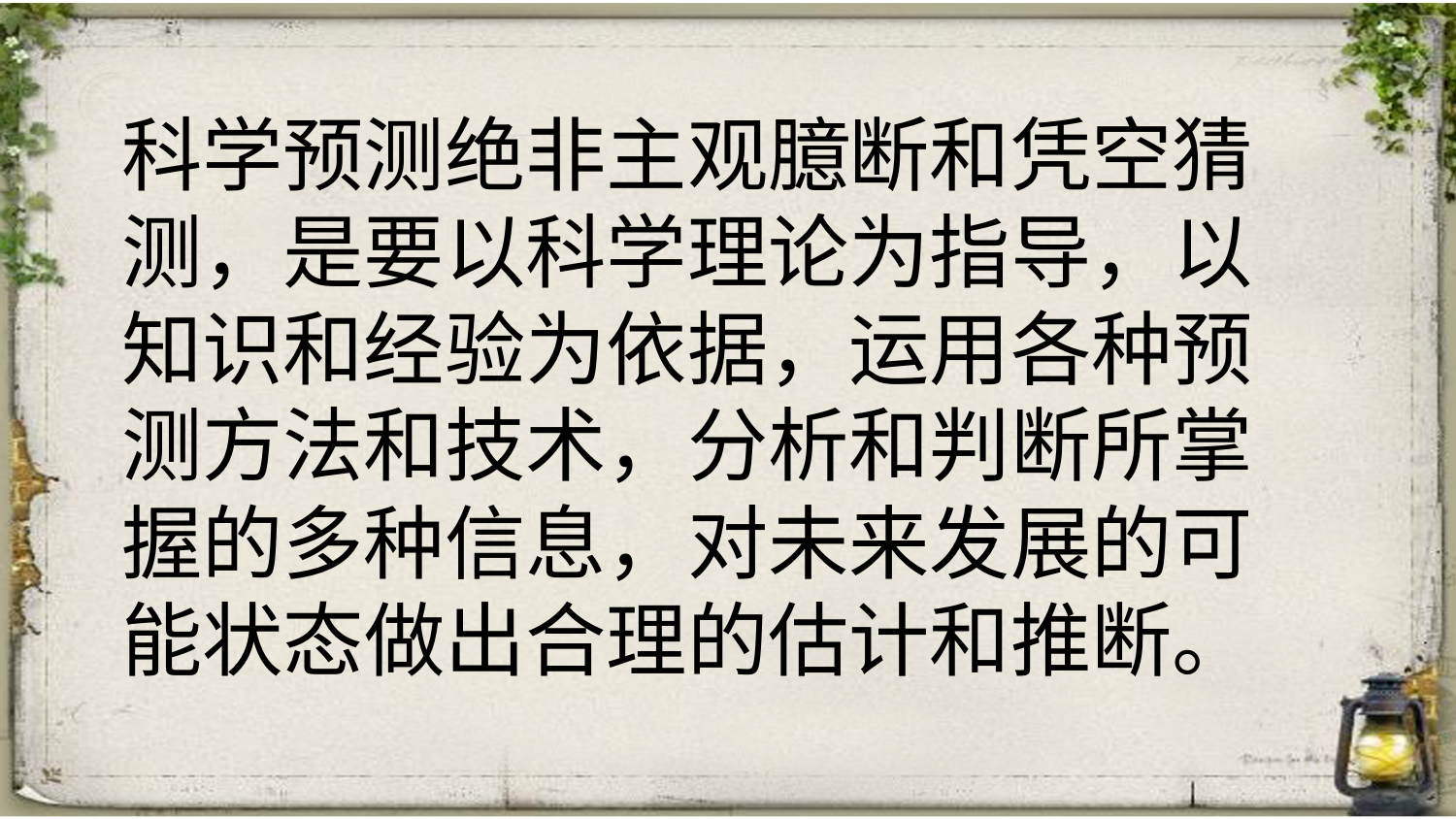

科学预测绝非主观臆断和凭空猜测，是要以科学理论为指导，以知识和经验为依据，运用各种预测方法和技术，分析和判断所掌握的多种信息，对未来发展的可能状态做出合理的估计和推断。